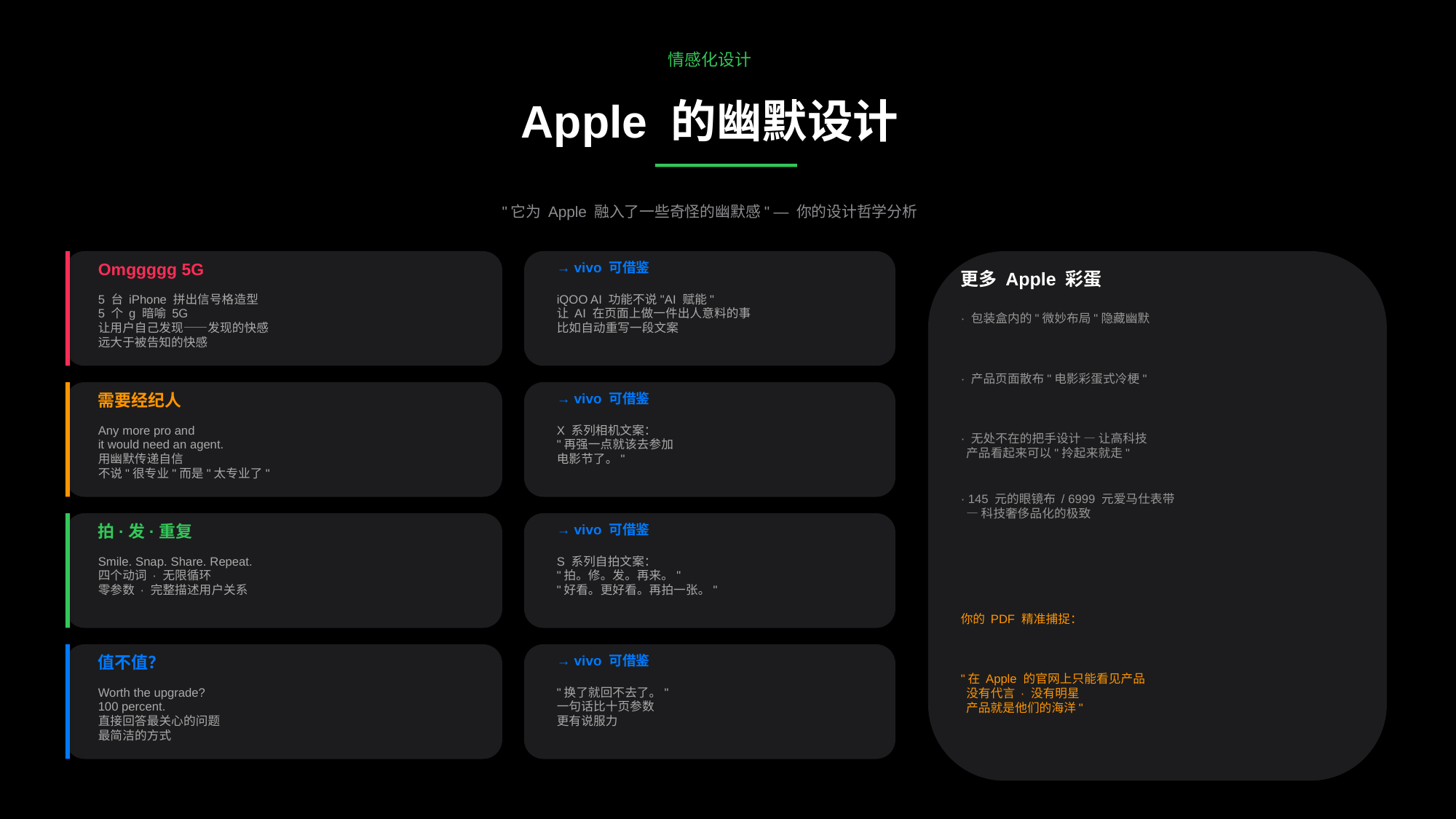

情感化设计
Apple 的幽默设计

"它为 Apple 融入了一些奇怪的幽默感" — 你的设计哲学分析

Omggggg 5G
→ vivo 可借鉴
更多 Apple 彩蛋
5 台 iPhone 拼出信号格造型
5 个 g 暗喻 5G
让用户自己发现——发现的快感
远大于被告知的快感
iQOO AI 功能不说"AI 赋能"
让 AI 在页面上做一件出人意料的事
比如自动重写一段文案
· 包装盒内的"微妙布局"隐藏幽默
· 产品页面散布"电影彩蛋式冷梗"

需要经纪人
→ vivo 可借鉴
Any more pro and
it would need an agent.
用幽默传递自信
不说"很专业"而是"太专业了"
X 系列相机文案：
"再强一点就该去参加
电影节了。"
· 无处不在的把手设计 — 让高科技
  产品看起来可以"拎起来就走"
· 145 元的眼镜布 / 6999 元爱马仕表带
  — 科技奢侈品化的极致

拍·发·重复
→ vivo 可借鉴

Smile. Snap. Share. Repeat.
四个动词 · 无限循环
零参数 · 完整描述用户关系
S 系列自拍文案：
"拍。修。发。再来。"
"好看。更好看。再拍一张。"
你的 PDF 精准捕捉：

值不值？
→ vivo 可借鉴
"在 Apple 的官网上只能看见产品
  没有代言 · 没有明星
  产品就是他们的海洋"
Worth the upgrade?
100 percent.
直接回答最关心的问题
最简洁的方式
"换了就回不去了。"
一句话比十页参数
更有说服力